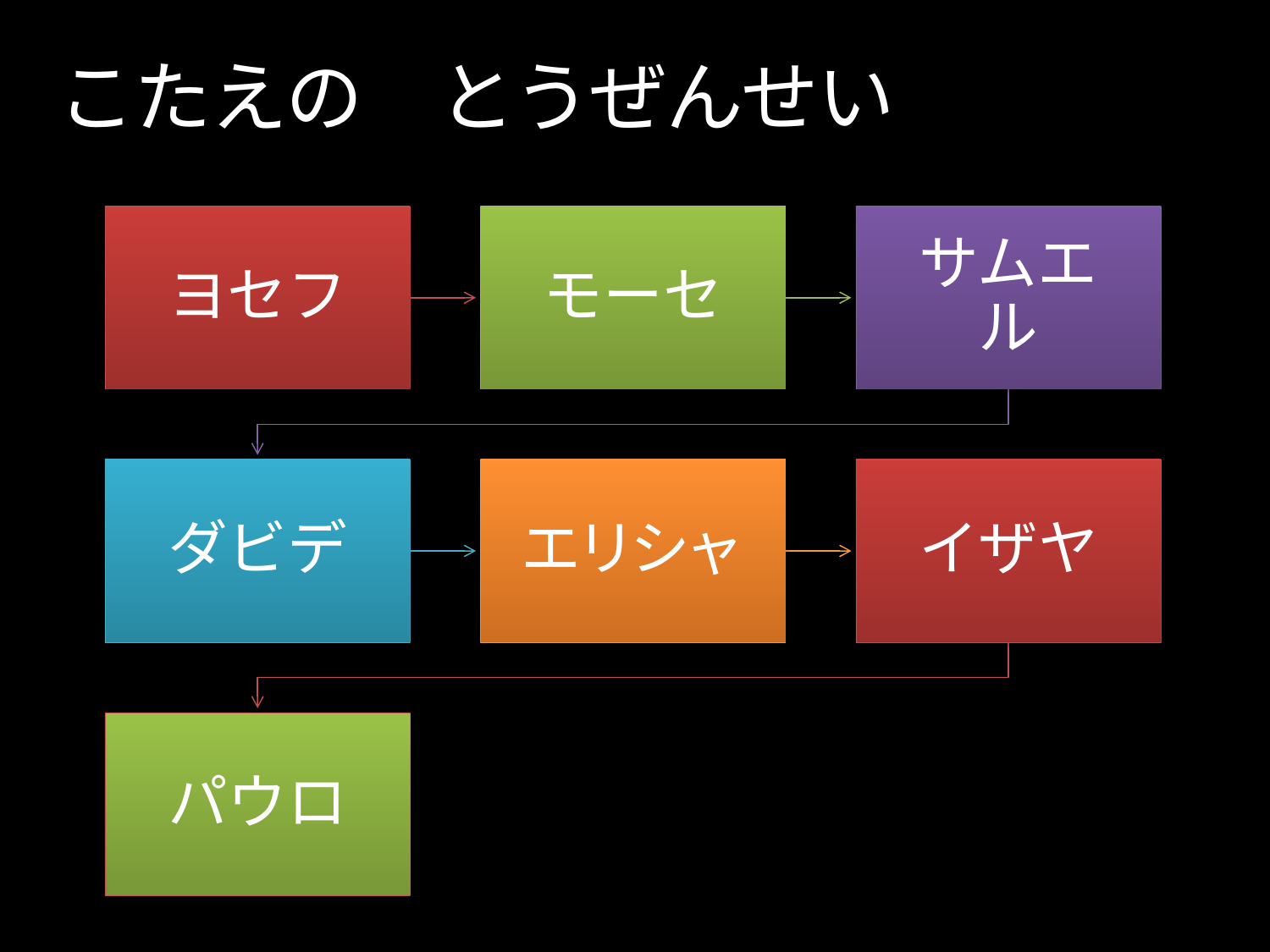

こたえの　とうぜんせい

ヨセフ

モーセ

サムエル

ダビデ

エリシャ

イザヤ
パウロ